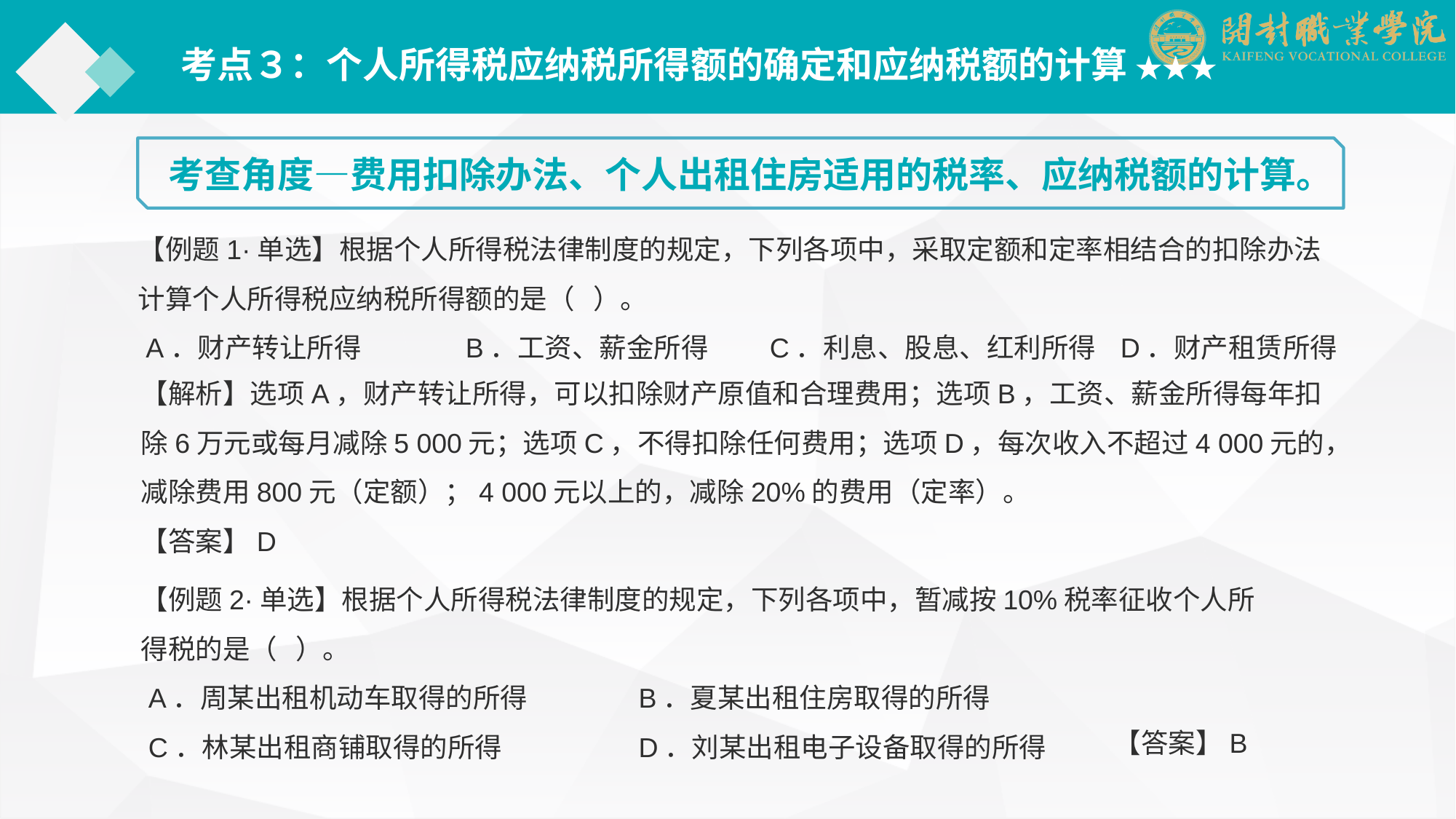

考点３：个人所得税应纳税所得额的确定和应纳税额的计算 ★★★

考查角度—费用扣除办法、个人出租住房适用的税率、应纳税额的计算。
【例题1·单选】根据个人所得税法律制度的规定，下列各项中，采取定额和定率相结合的扣除办法计算个人所得税应纳税所得额的是（   ）。
 A．财产转让所得	B．工资、薪金所得　　C．利息、股息、红利所得	D．财产租赁所得
【解析】选项A，财产转让所得，可以扣除财产原值和合理费用；选项B，工资、薪金所得每年扣除6万元或每月减除5 000元；选项C，不得扣除任何费用；选项D，每次收入不超过4 000元的，减除费用800元（定额）；4 000元以上的，减除20%的费用（定率）。
【答案】D
【例题2·单选】根据个人所得税法律制度的规定，下列各项中，暂减按10%税率征收个人所得税的是（   ）。
 A．周某出租机动车取得的所得	　　B．夏某出租住房取得的所得
 C．林某出租商铺取得的所得	　　D．刘某出租电子设备取得的所得
【答案】B